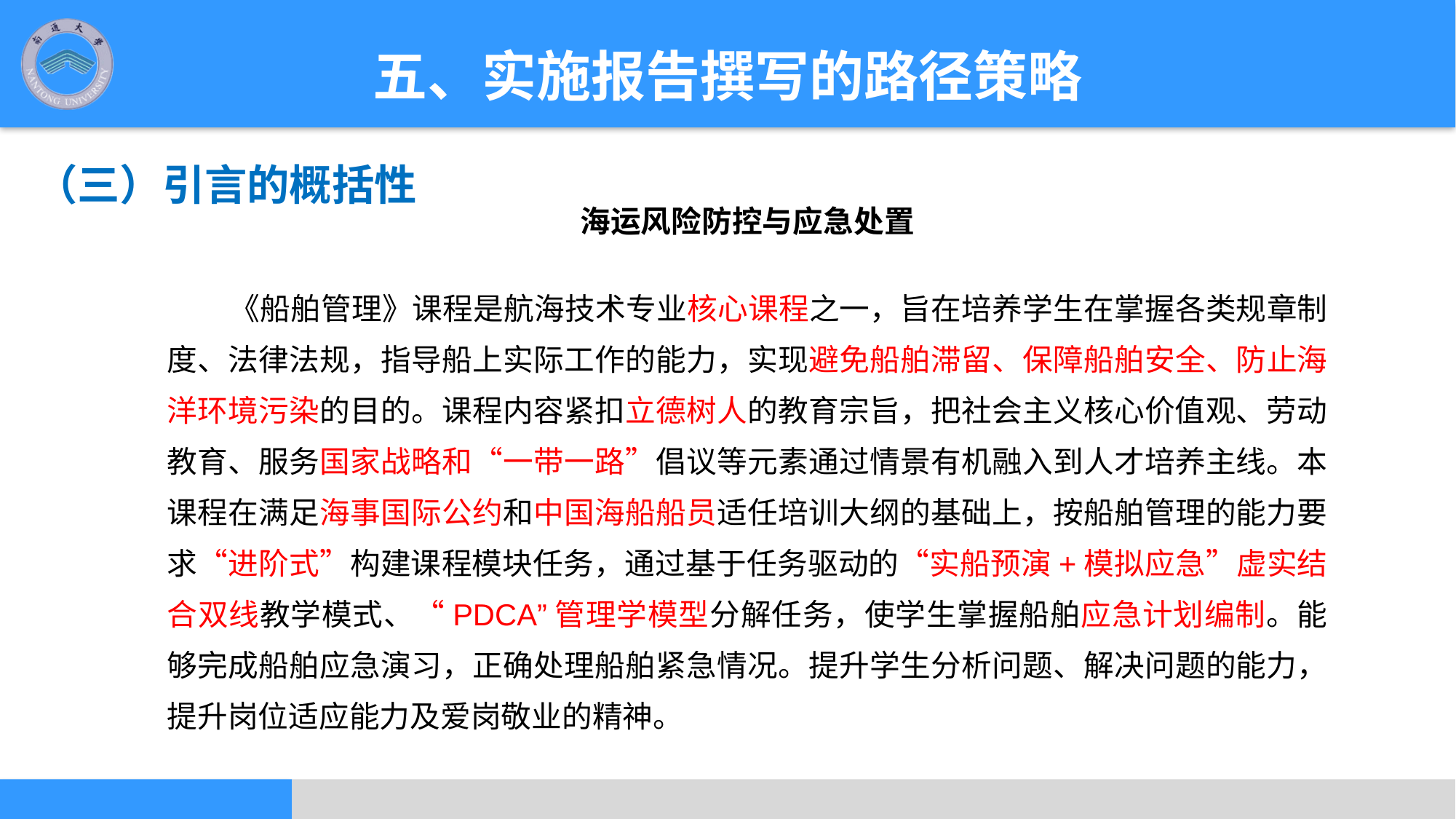

五、实施报告撰写的路径策略
（三）引言的概括性
海运风险防控与应急处置
        《船舶管理》课程是航海技术专业核心课程之一，旨在培养学生在掌握各类规章制度、法律法规，指导船上实际工作的能力，实现避免船舶滞留、保障船舶安全、防止海洋环境污染的目的。课程内容紧扣立德树人的教育宗旨，把社会主义核心价值观、劳动教育、服务国家战略和“一带一路”倡议等元素通过情景有机融入到人才培养主线。本课程在满足海事国际公约和中国海船船员适任培训大纲的基础上，按船舶管理的能力要求“进阶式”构建课程模块任务，通过基于任务驱动的“实船预演+模拟应急”虚实结合双线教学模式、“PDCA”管理学模型分解任务，使学生掌握船舶应急计划编制。能够完成船舶应急演习，正确处理船舶紧急情况。提升学生分析问题、解决问题的能力，提升岗位适应能力及爱岗敬业的精神。